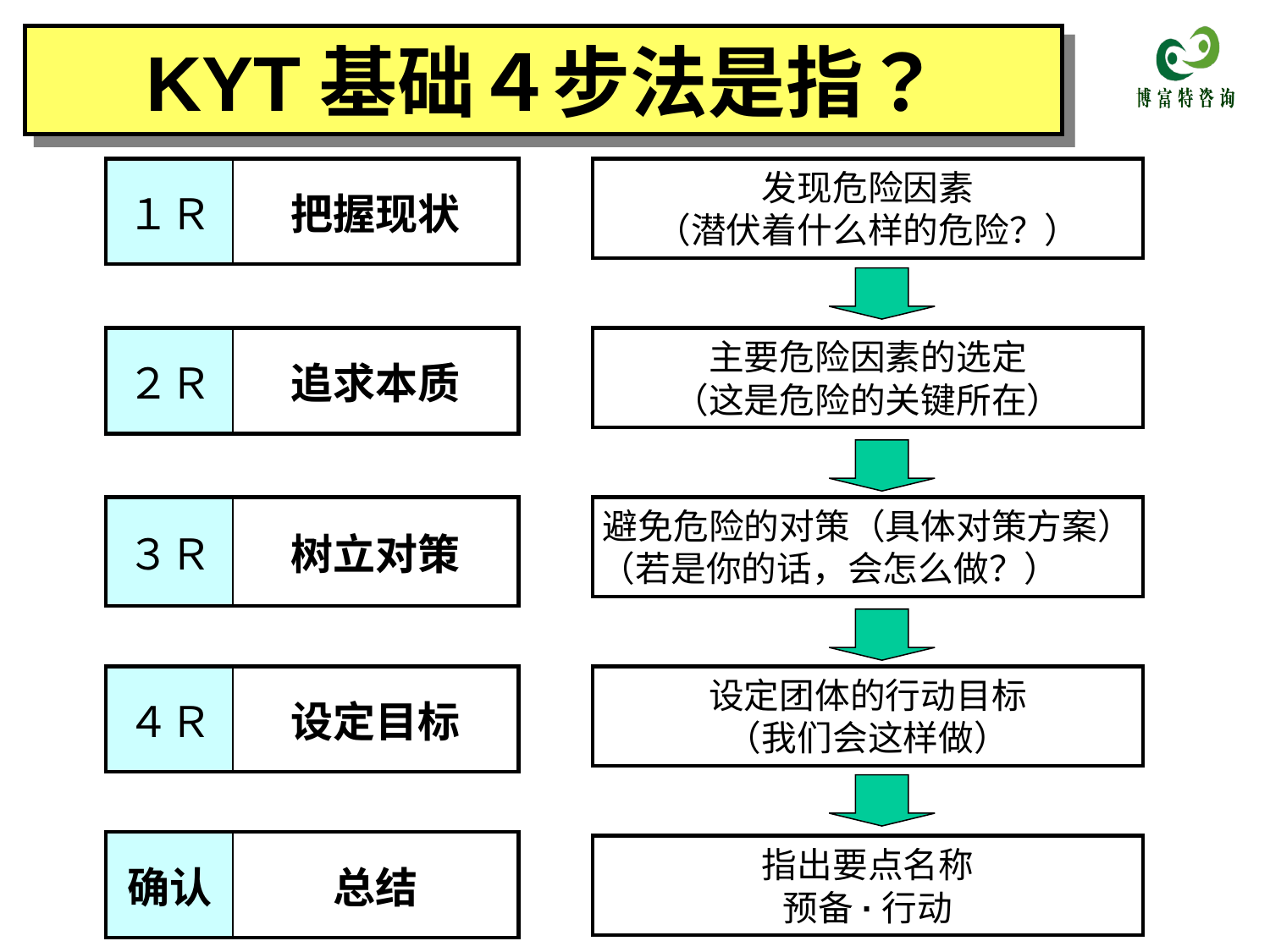

KYT基础４步法是指？
| １Ｒ | 把握现状 |
| --- | --- |
发现危险因素
（潜伏着什么样的危险？）

| ２Ｒ | 追求本质 |
| --- | --- |
主要危险因素的选定
（这是危险的关键所在）

| ３Ｒ | 树立对策 |
| --- | --- |
避免危险的对策（具体对策方案）
（若是你的话，会怎么做？）

| ４Ｒ | 设定目标 |
| --- | --- |
设定团体的行动目标
（我们会这样做）

| 确认 | 总结 |
| --- | --- |
指出要点名称
预备·行动